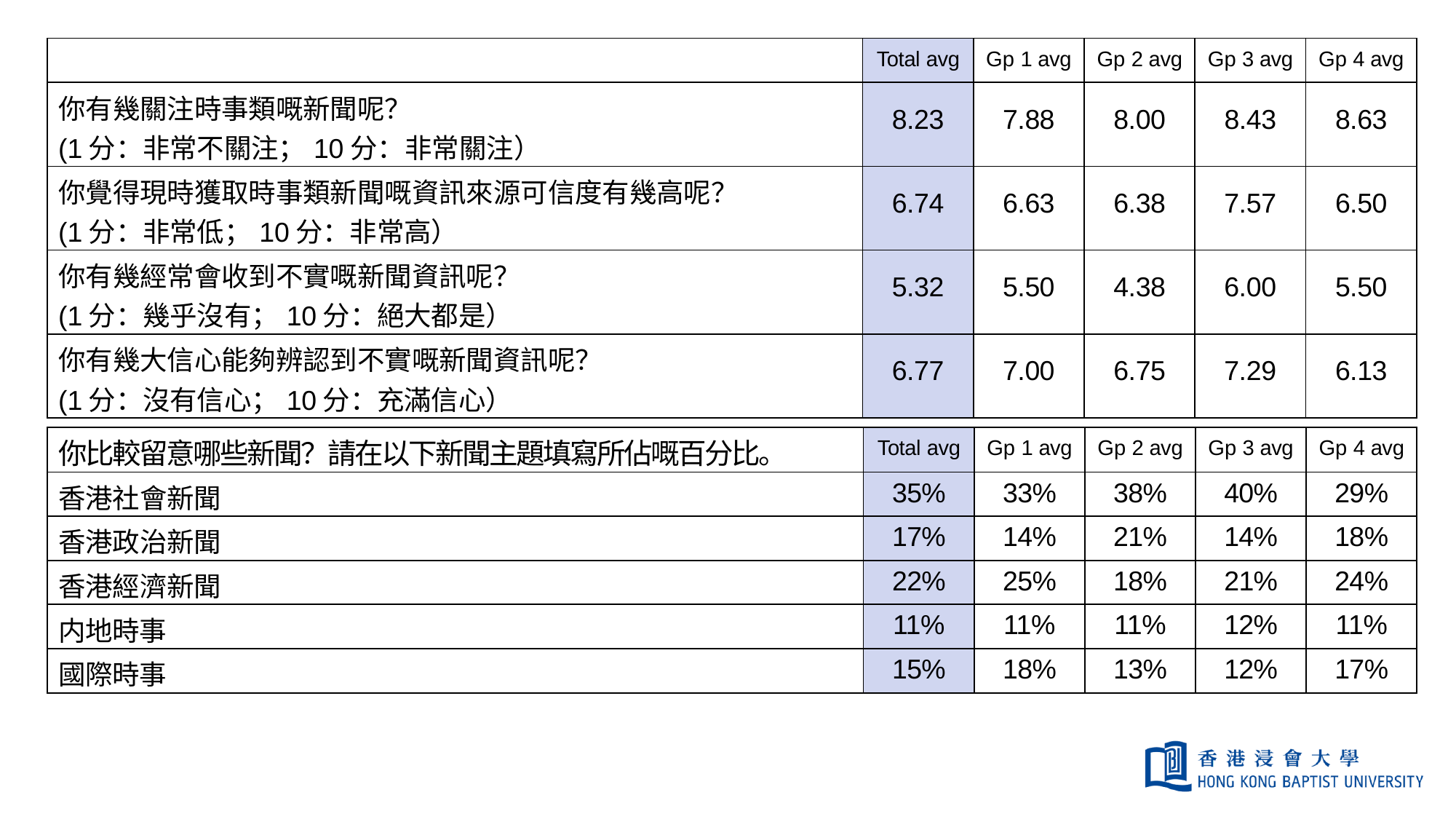

|  | Total avg | Gp 1 avg | Gp 2 avg | Gp 3 avg | Gp 4 avg |
| --- | --- | --- | --- | --- | --- |
| 你有幾關注時事類嘅新聞呢？ (1分：非常不關注；10分：非常關注） | 8.23 | 7.88 | 8.00 | 8.43 | 8.63 |
| 你覺得現時獲取時事類新聞嘅資訊來源可信度有幾高呢？ (1分：非常低；10分：非常高） | 6.74 | 6.63 | 6.38 | 7.57 | 6.50 |
| 你有幾經常會收到不實嘅新聞資訊呢？ (1分：幾乎沒有；10分：絕大都是） | 5.32 | 5.50 | 4.38 | 6.00 | 5.50 |
| 你有幾大信心能夠辨認到不實嘅新聞資訊呢？ (1分：沒有信心；10分：充滿信心） | 6.77 | 7.00 | 6.75 | 7.29 | 6.13 |
| 你比較留意哪些新聞？請在以下新聞主題填寫所佔嘅百分比。 | Total avg | Gp 1 avg | Gp 2 avg | Gp 3 avg | Gp 4 avg |
| --- | --- | --- | --- | --- | --- |
| 香港社會新聞 | 35% | 33% | 38% | 40% | 29% |
| 香港政治新聞 | 17% | 14% | 21% | 14% | 18% |
| 香港經濟新聞 | 22% | 25% | 18% | 21% | 24% |
| 内地時事 | 11% | 11% | 11% | 12% | 11% |
| 國際時事 | 15% | 18% | 13% | 12% | 17% |